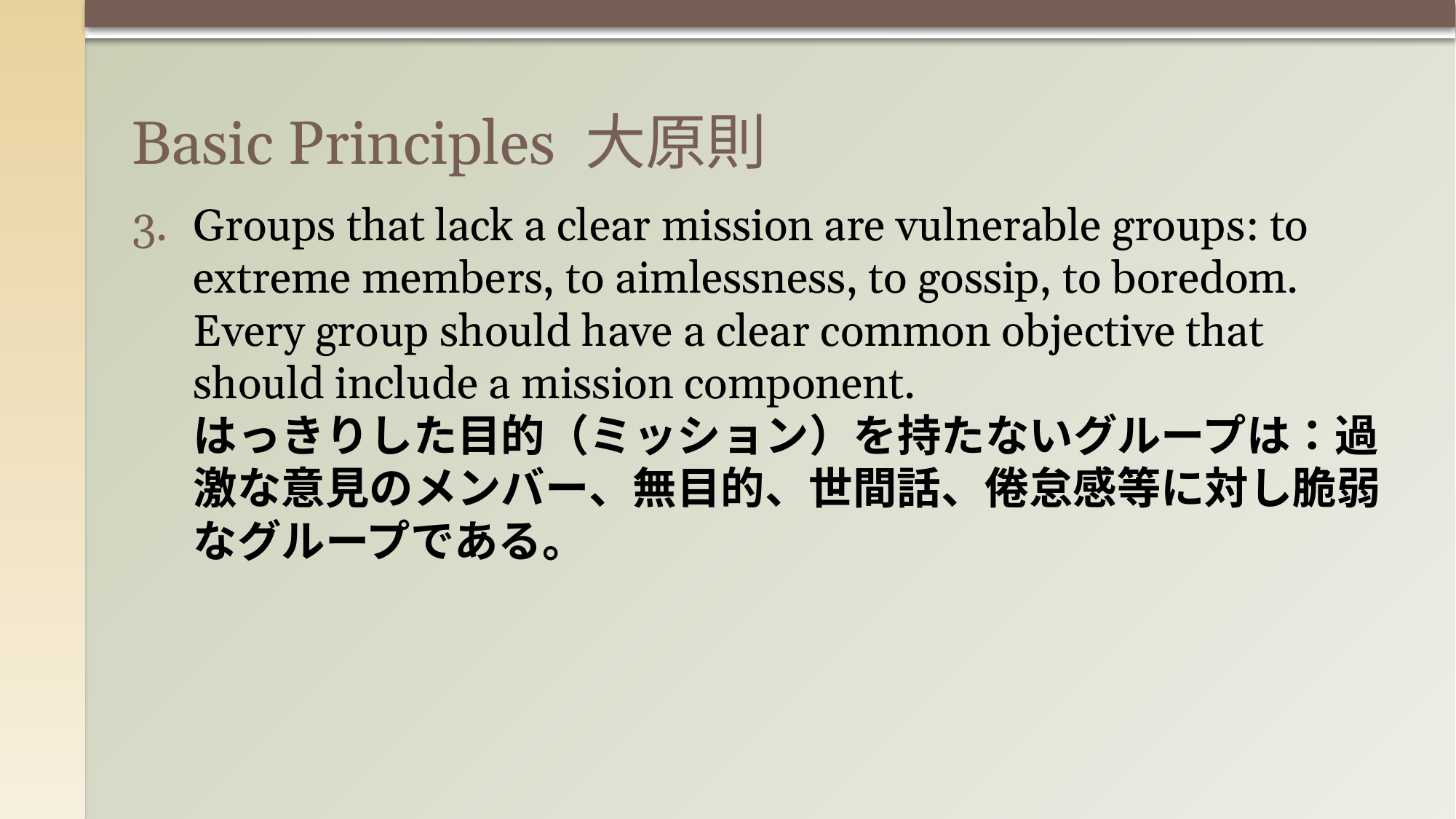

# Basic Principles 大原則
Groups that lack a clear mission are vulnerable groups: to extreme members, to aimlessness, to gossip, to boredom. Every group should have a clear common objective that should include a mission component.
はっきりした目的（ミッション）を持たないグループは：過激な意見のメンバー、無目的、世間話、倦怠感等に対し脆弱なグループである。